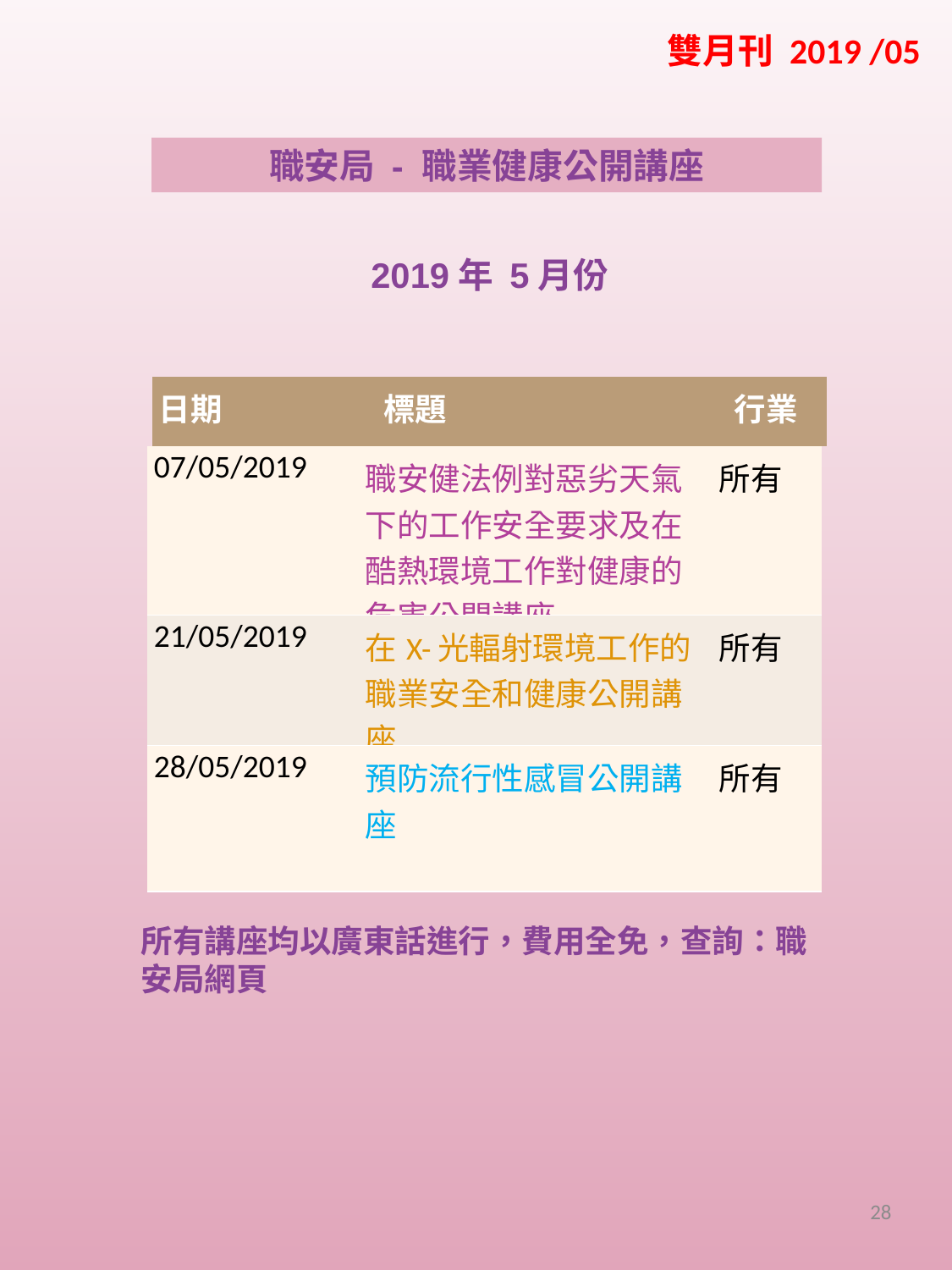

雙月刊 2019 /05
職安局 - 職業健康公開講座
2019年 5月份
| 日期 | 標題 | 行業 |
| --- | --- | --- |
| 07/05/2019 | 職安健法例對惡劣天氣下的工作安全要求及在酷熱環境工作對健康的危害公開講座 | 所有 |
| --- | --- | --- |
| 21/05/2019 | 在X-光輻射環境工作的職業安全和健康公開講座 | 所有 |
| 28/05/2019 | 預防流行性感冒公開講座 | 所有 |
所有講座均以廣東話進行，費用全免，查詢：職安局網頁
28